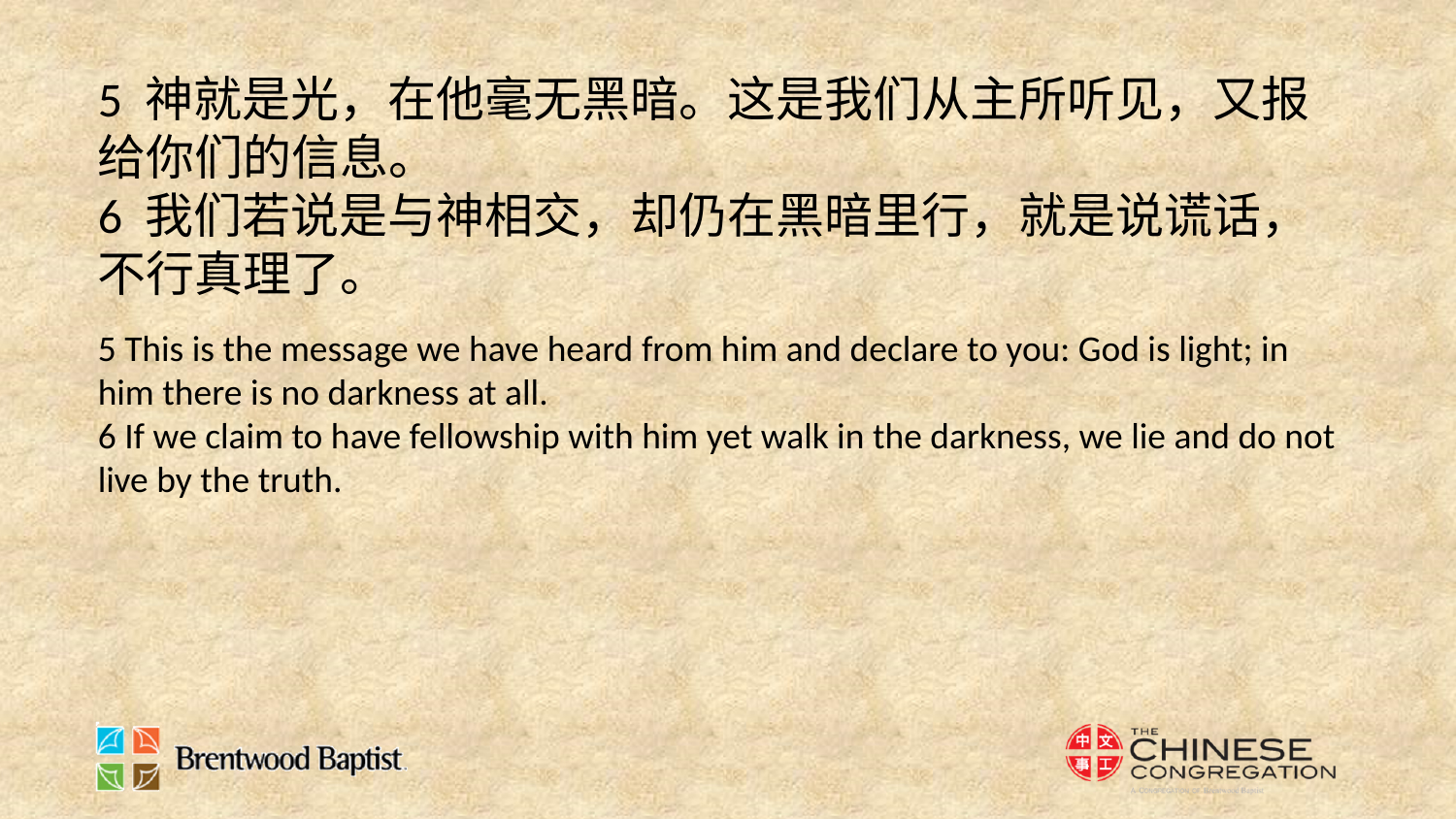

5 神就是光，在他毫无黑暗。这是我们从主所听见，又报给你们的信息。
6 我们若说是与神相交，却仍在黑暗里行，就是说谎话，不行真理了。

5 This is the message we have heard from him and declare to you: God is light; in him there is no darkness at all.
6 If we claim to have fellowship with him yet walk in the darkness, we lie and do not live by the truth.